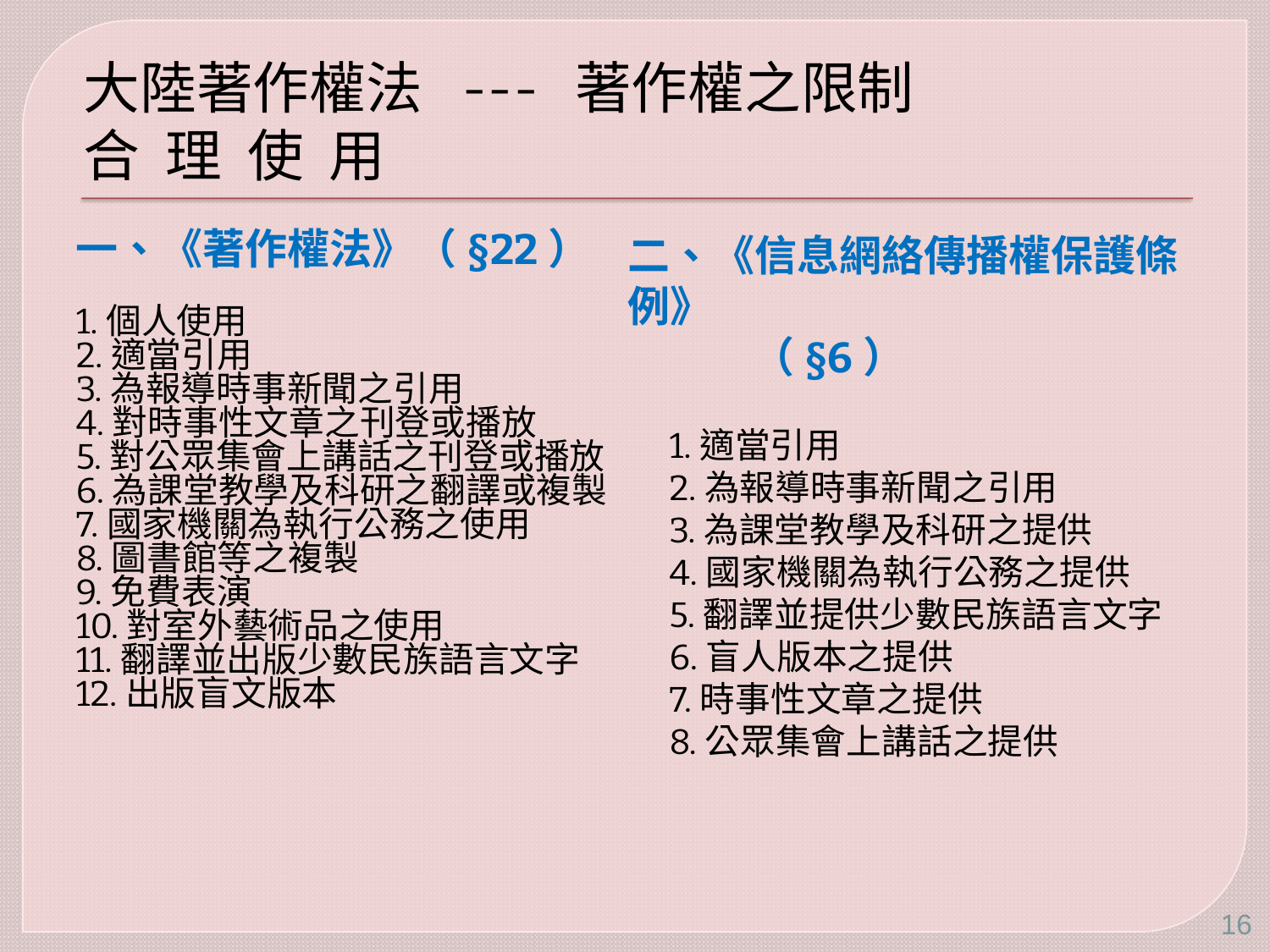

# 大陸著作權法  ---  著作權之限制 合  理  使  用
二、《信息網絡傳播權保護條例》
            （§6）

      1.適當引用
      2.為報導時事新聞之引用
      3.為課堂教學及科研之提供
      4.國家機關為執行公務之提供
      5.翻譯並提供少數民族語言文字
      6.盲人版本之提供
      7.時事性文章之提供
      8.公眾集會上講話之提供

一、《著作權法》（§22）

1.個人使用
2.適當引用
3.為報導時事新聞之引用
4.對時事性文章之刊登或播放
5.對公眾集會上講話之刊登或播放
6.為課堂教學及科研之翻譯或複製
7.國家機關為執行公務之使用
8.圖書館等之複製
9.免費表演
10.對室外藝術品之使用
11.翻譯並出版少數民族語言文字
12.出版盲文版本
16